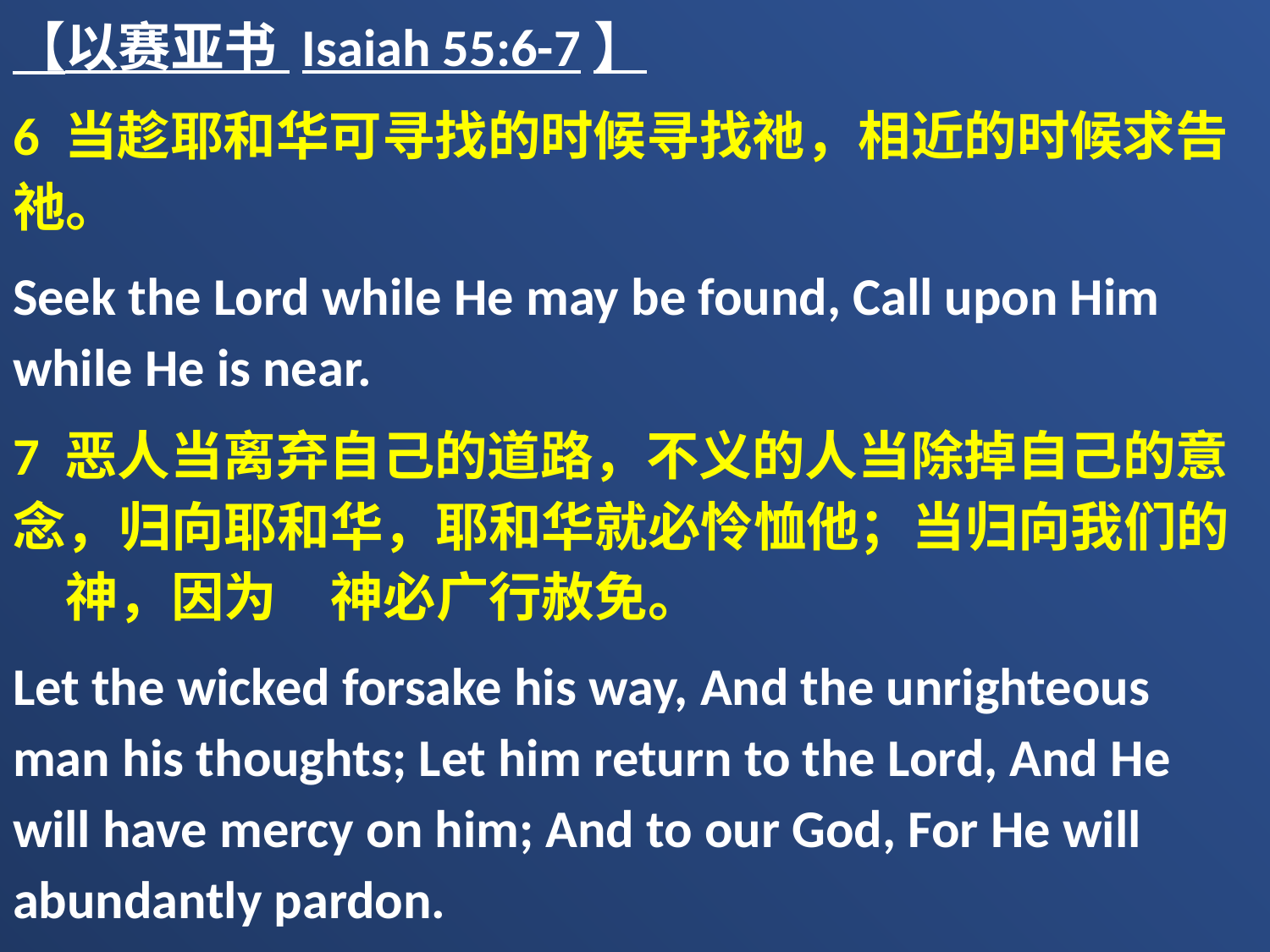

【以赛亚书 Isaiah 55:6-7】
6 当趁耶和华可寻找的时候寻找祂，相近的时候求告祂。
Seek the Lord while He may be found, Call upon Him while He is near.
7 恶人当离弃自己的道路，不义的人当除掉自己的意念，归向耶和华，耶和华就必怜恤他；当归向我们的　神，因为　神必广行赦免。
Let the wicked forsake his way, And the unrighteous man his thoughts; Let him return to the Lord, And He will have mercy on him; And to our God, For He will abundantly pardon.